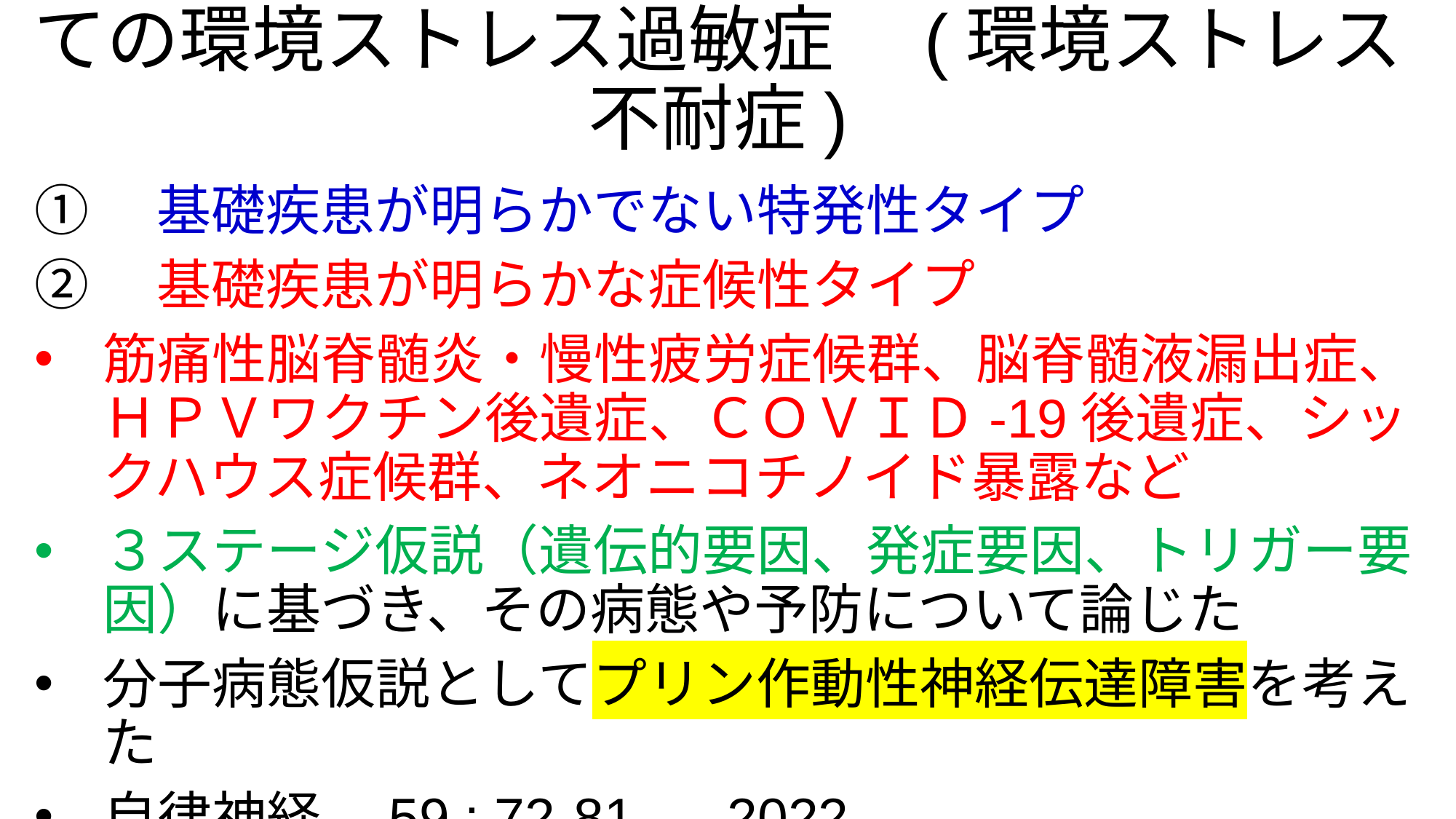

# 視床下部性ストレス不耐・疲労症候群としての環境ストレス過敏症　(環境ストレス不耐症)
①　基礎疾患が明らかでない特発性タイプ
②　基礎疾患が明らかな症候性タイプ
筋痛性脳脊髄炎・慢性疲労症候群、脳脊髄液漏出症、ＨＰＶワクチン後遺症、ＣＯＶＩＤ-19後遺症、シックハウス症候群、ネオニコチノイド暴露など
３ステージ仮説（遺伝的要因、発症要因、トリガー要因）に基づき、その病態や予防について論じた
分子病態仮説としてプリン作動性神経伝達障害を考えた
自律神経、59 : 72-81、 2022